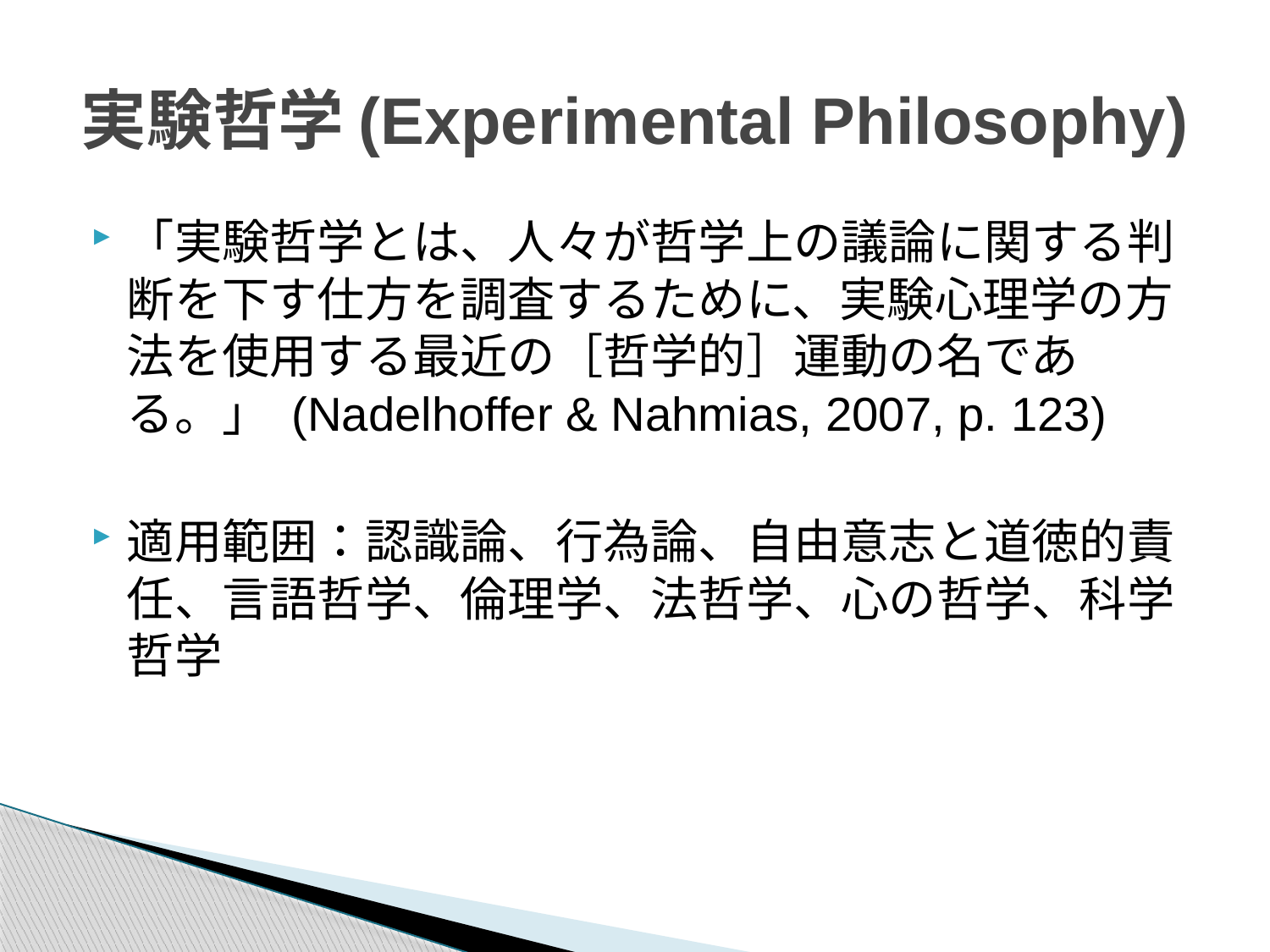

# 実験哲学(Experimental Philosophy)
「実験哲学とは、人々が哲学上の議論に関する判断を下す仕方を調査するために、実験心理学の方法を使用する最近の［哲学的］運動の名である。」 (Nadelhoffer & Nahmias, 2007, p. 123)

適用範囲：認識論、行為論、自由意志と道徳的責任、言語哲学、倫理学、法哲学、心の哲学、科学哲学